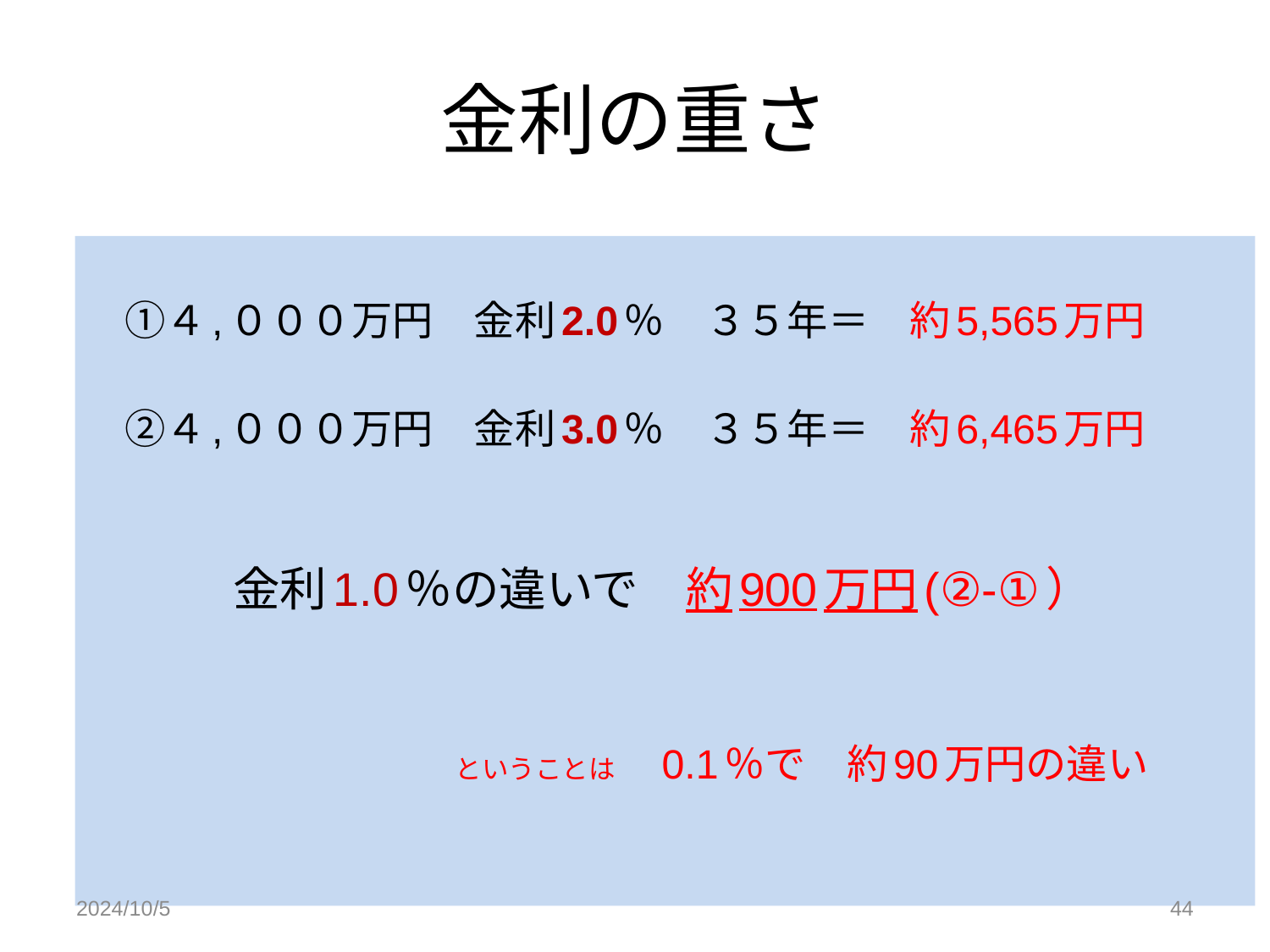

# 金利の重さ

　①４,０００万円　金利2.0％　３５年＝　約5,565万円

　②４,０００万円　金利3.0％　３５年＝　約6,465万円

　　　　金利1.0％の違いで　約900万円(②-①）

　　　　　　　　　ということは　0.1％で　約90万円の違い

2024/10/5
44